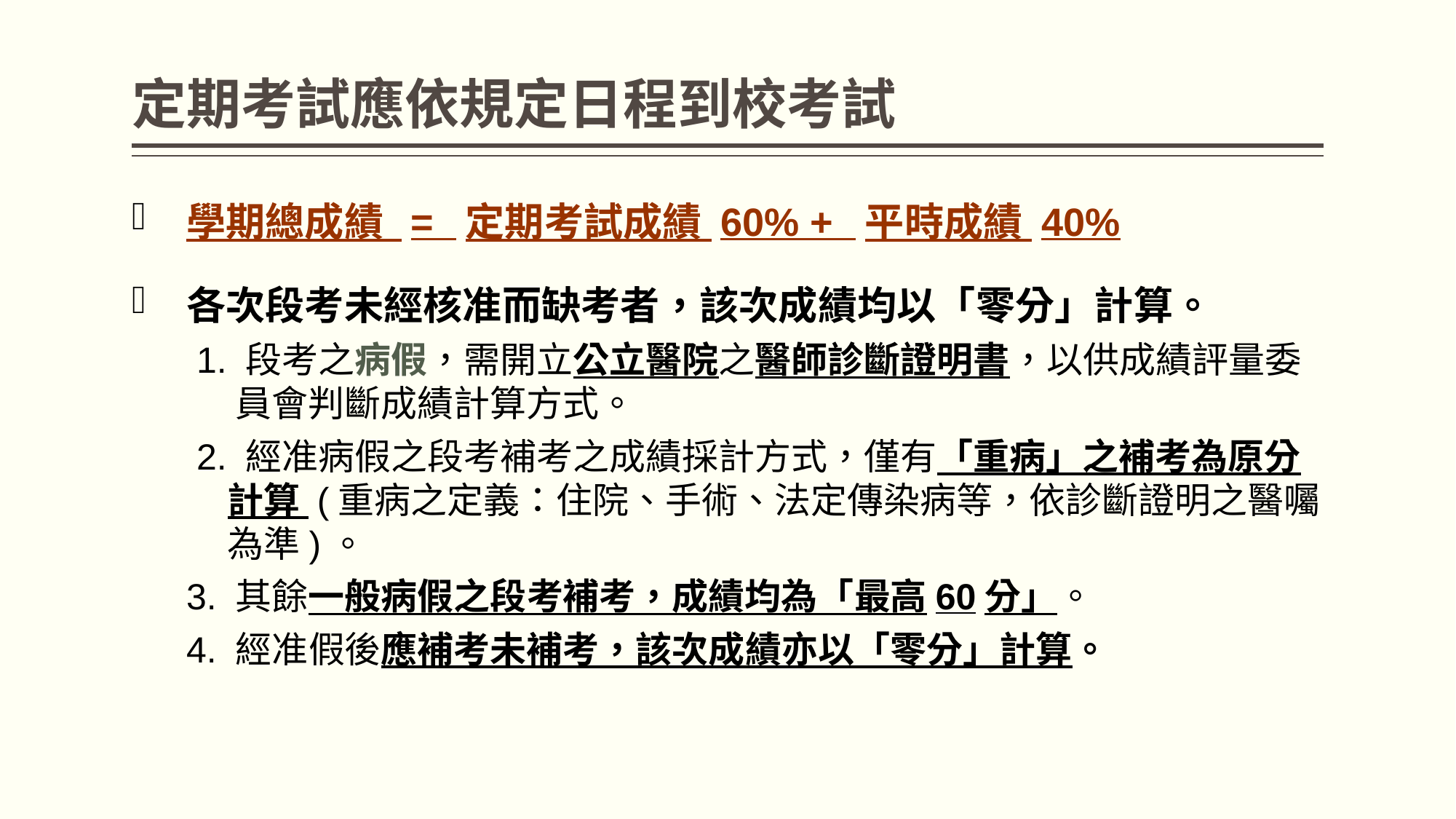

# 定期考試應依規定日程到校考試
學期總成績  =  定期考試成績 60% +  平時成績 40%
各次段考未經核准而缺考者，該次成績均以「零分」計算。
 1. 段考之病假，需開立公立醫院之醫師診斷證明書，以供成績評量委
      員會判斷成績計算方式。
 2. 經准病假之段考補考之成績採計方式，僅有「重病」之補考為原分
     計算 (重病之定義：住院、手術、法定傳染病等，依診斷證明之醫囑
     為準)。
3. 其餘一般病假之段考補考，成績均為「最高60分」。
4. 經准假後應補考未補考，該次成績亦以「零分」計算。